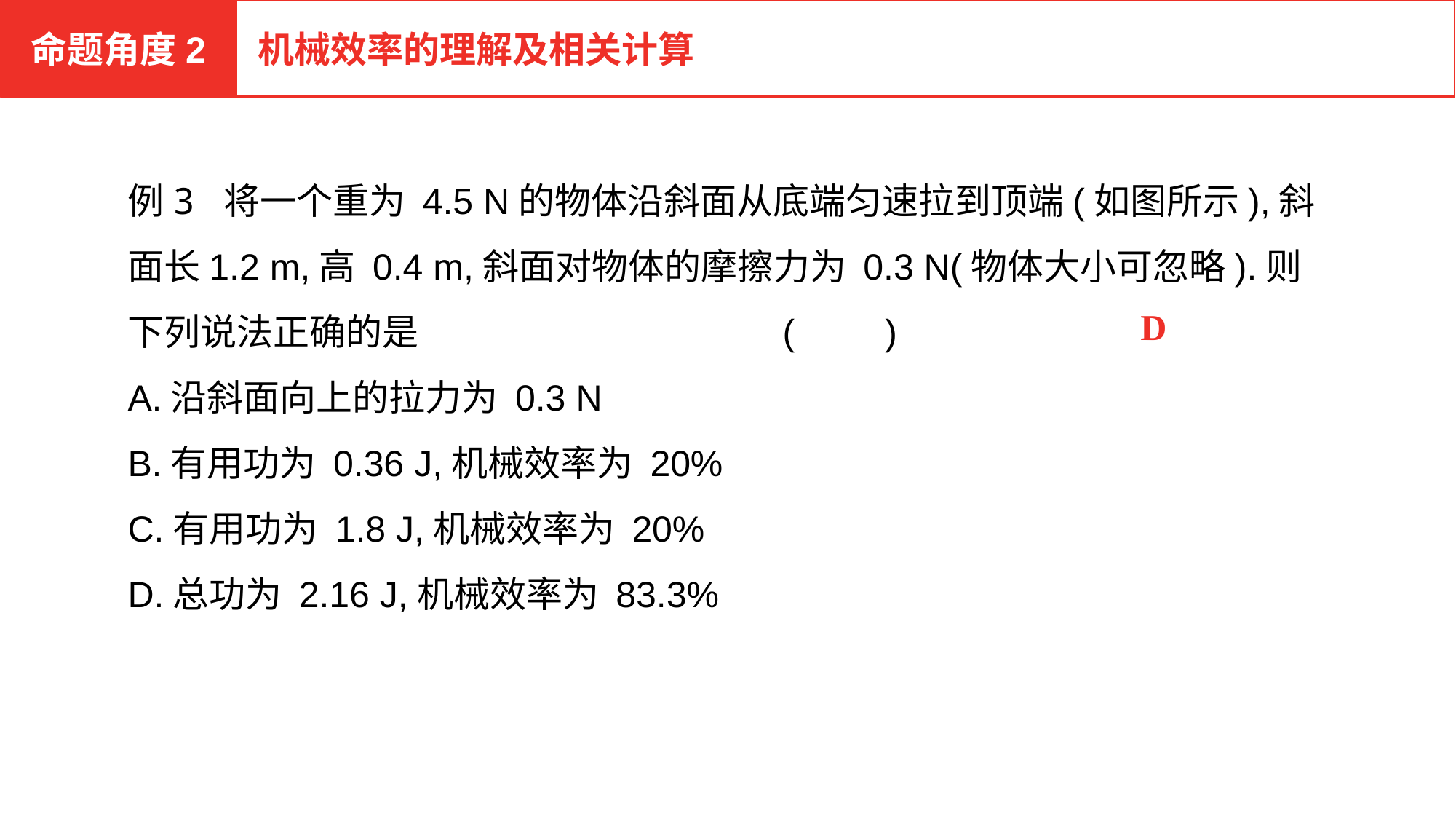

命题角度2

机械效率的理解及相关计算
例3  将一个重为 4.5 N的物体沿斜面从底端匀速拉到顶端(如图所示),斜面长1.2 m,高 0.4 m,斜面对物体的摩擦力为 0.3 N(物体大小可忽略).则下列说法正确的是                                         	(　　)
A.沿斜面向上的拉力为 0.3 N
B.有用功为 0.36 J,机械效率为 20%
C.有用功为 1.8 J,机械效率为 20%
D.总功为 2.16 J,机械效率为 83.3%
 D